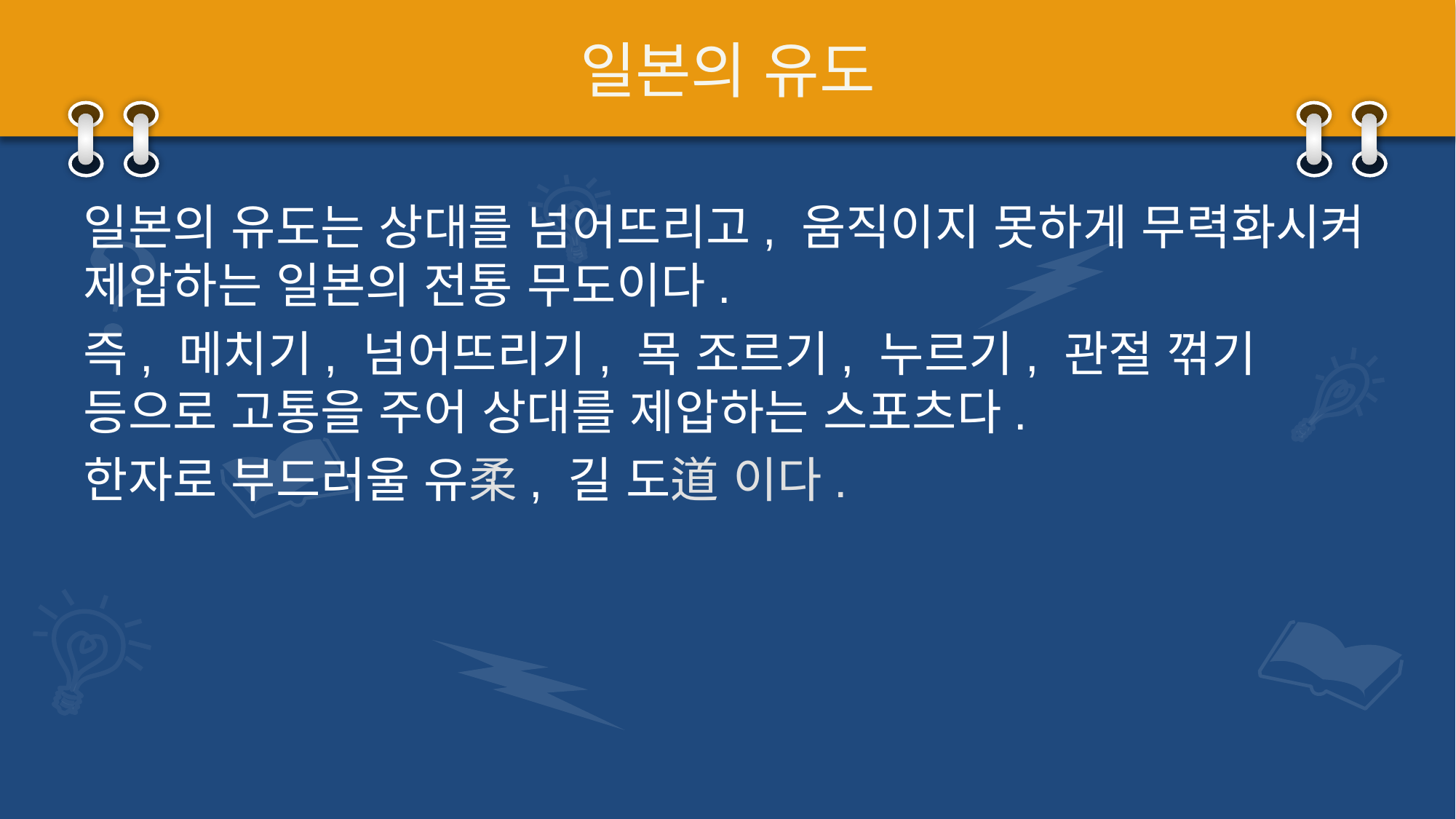

# 일본의 유도
일본의 유도는 상대를 넘어뜨리고, 움직이지 못하게 무력화시켜 제압하는 일본의 전통 무도이다.
즉, 메치기, 넘어뜨리기, 목 조르기, 누르기, 관절 꺾기 등으로 고통을 주어 상대를 제압하는 스포츠다.
한자로 부드러울 유柔, 길 도道 이다.